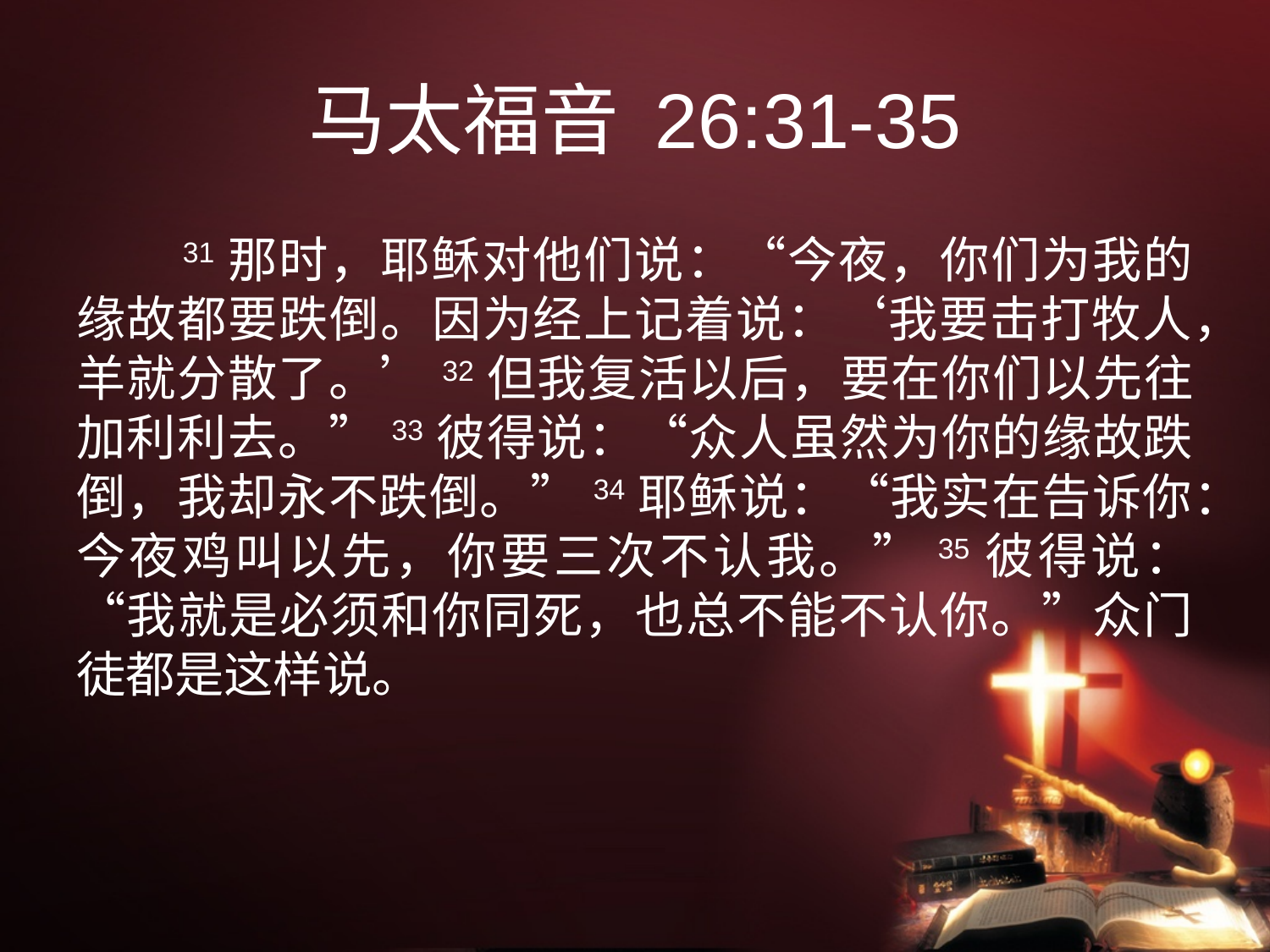

# 马太福音 26:31-35
           31那时，耶稣对他们说：“今夜，你们为我的缘故都要跌倒。因为经上记着说：‘我要击打牧人，羊就分散了。’32但我复活以后，要在你们以先往加利利去。”33彼得说：“众人虽然为你的缘故跌倒，我却永不跌倒。”34耶稣说：“我实在告诉你：今夜鸡叫以先，你要三次不认我。”35彼得说：“我就是必须和你同死，也总不能不认你。”众门徒都是这样说。